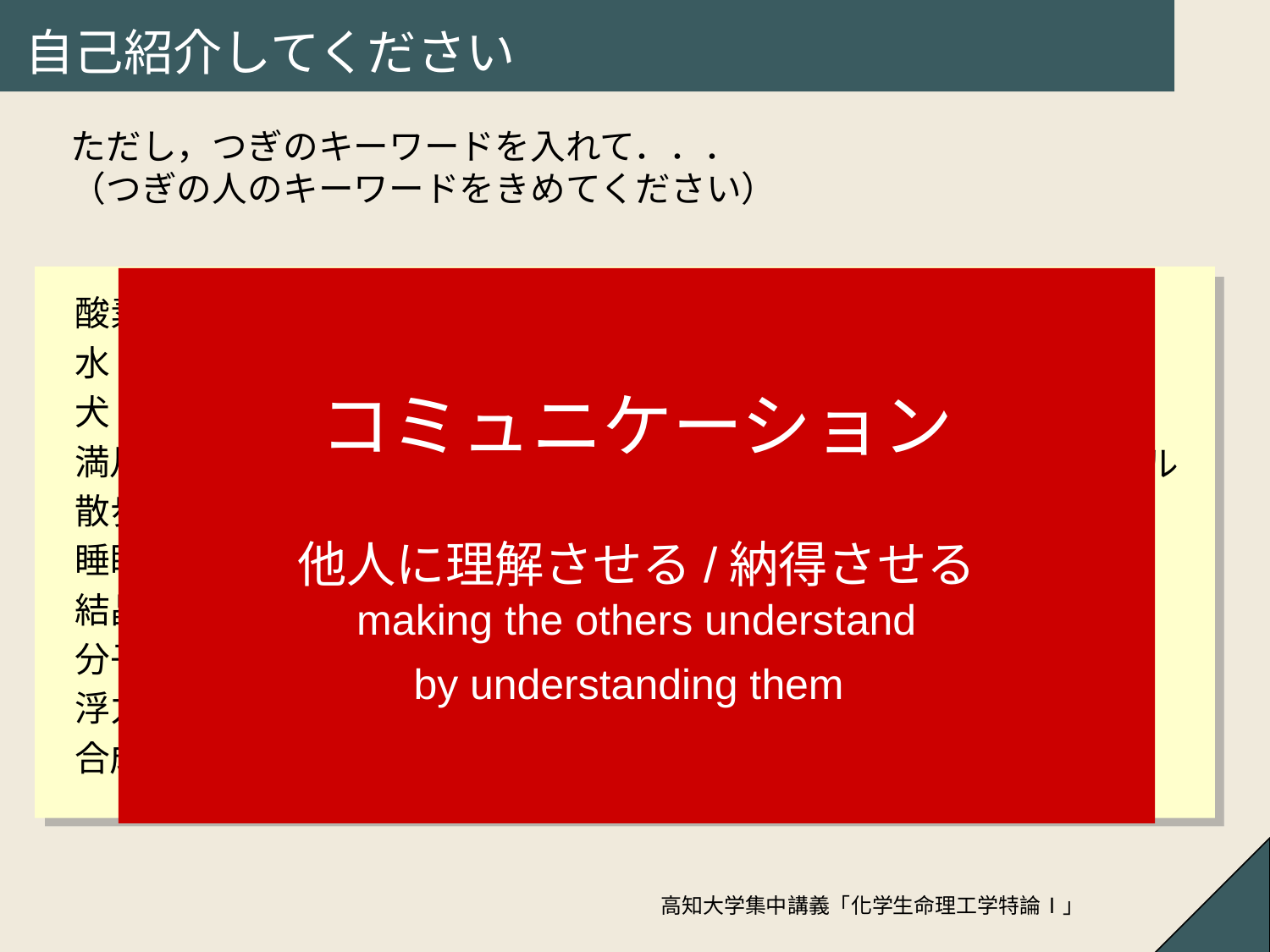

# 自己紹介してください
ただし，つぎのキーワードを入れて．．．
（つぎの人のキーワードをきめてください）
酸素
水
犬
満月
散歩
睡眠
結晶
分子量
浮力
合成

コミュニケーション

他人に理解させる/納得させる
making the others understand
by understanding them
ダイオキシン
三冠王
登山
ダイエット
水素
AB型
エベレスト
独創性
綿
チラシ
水瓶座
モル
インターネット
留学
クイズ
論文
光触媒
プロゴルフ
重力
プラスチック
電子レンジ
環境
はがき
ねつ造
上げ底
雪道
燃料電池
携帯電話
統計
研究
情報
振動
満員電車
リサイクル
質量
牛乳瓶
性格
回転